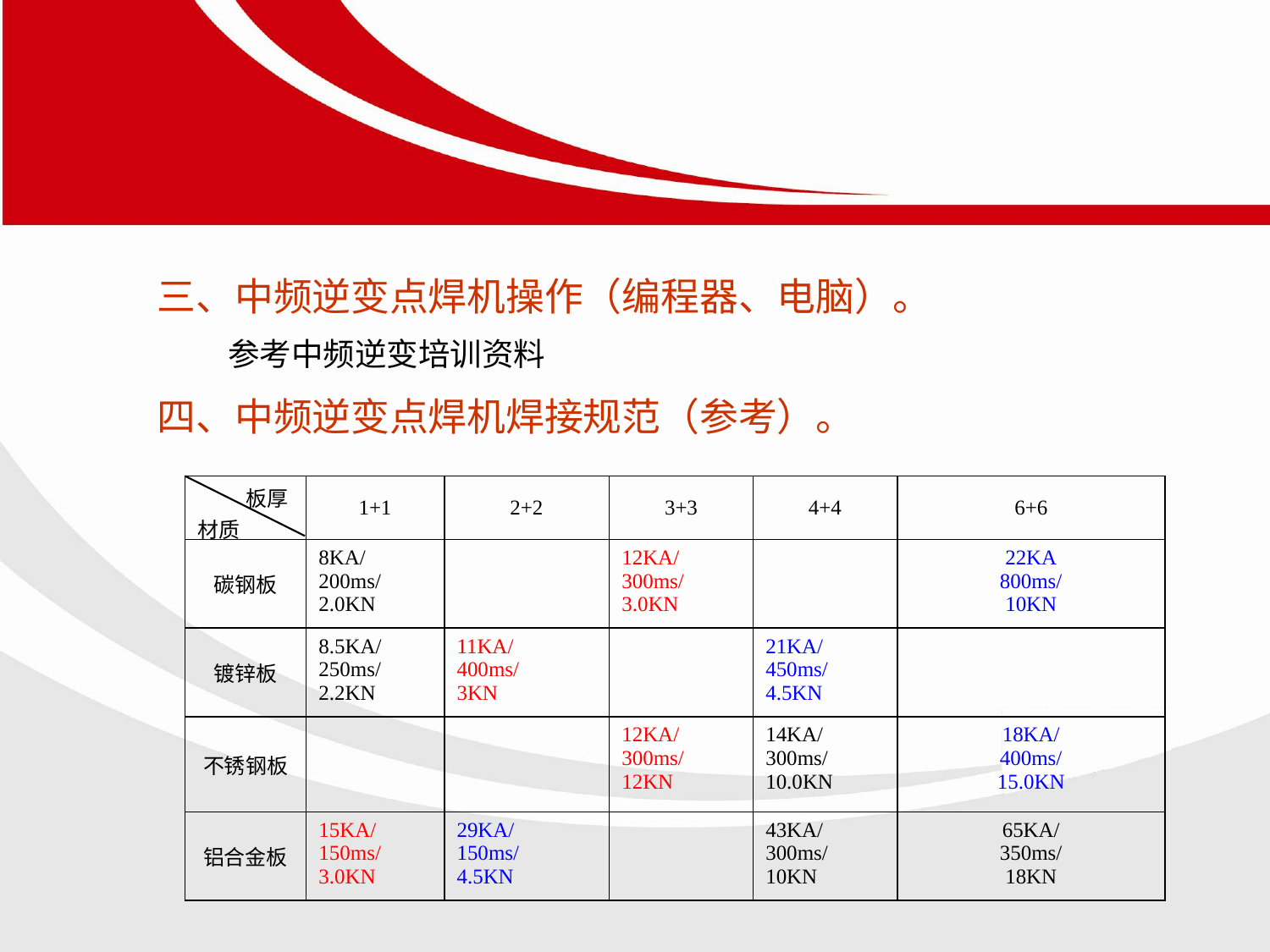

三、中频逆变点焊机操作（编程器、电脑）。
	参考中频逆变培训资料
四、中频逆变点焊机焊接规范（参考）。
| 板厚 材质 | 1+1 | 2+2 | 3+3 | 4+4 | 6+6 |
| --- | --- | --- | --- | --- | --- |
| 碳钢板 | 8KA/ 200ms/ 2.0KN |  | 12KA/ 300ms/ 3.0KN |  | 22KA 800ms/ 10KN |
| 镀锌板 | 8.5KA/ 250ms/ 2.2KN | 11KA/ 400ms/ 3KN |  | 21KA/ 450ms/ 4.5KN |  |
| 不锈钢板 |  |  | 12KA/ 300ms/ 12KN | 14KA/ 300ms/ 10.0KN | 18KA/ 400ms/ 15.0KN |
| 铝合金板 | 15KA/ 150ms/ 3.0KN | 29KA/ 150ms/ 4.5KN |  | 43KA/ 300ms/ 10KN | 65KA/ 350ms/ 18KN |